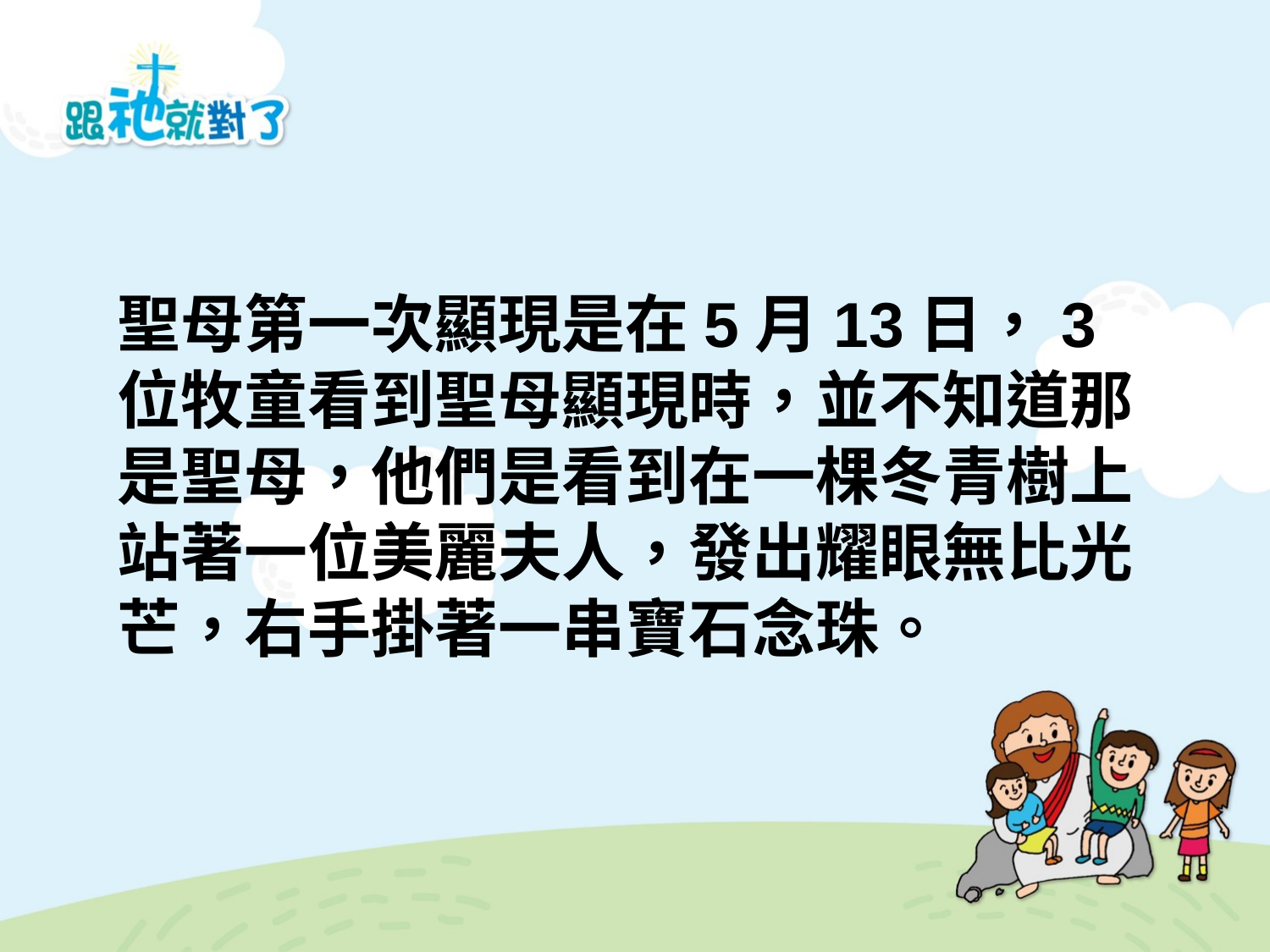

聖母第一次顯現是在5月13日，3位牧童看到聖母顯現時，並不知道那是聖母，他們是看到在一棵冬青樹上站著一位美麗夫人，發出耀眼無比光芒，右手掛著一串寶石念珠。